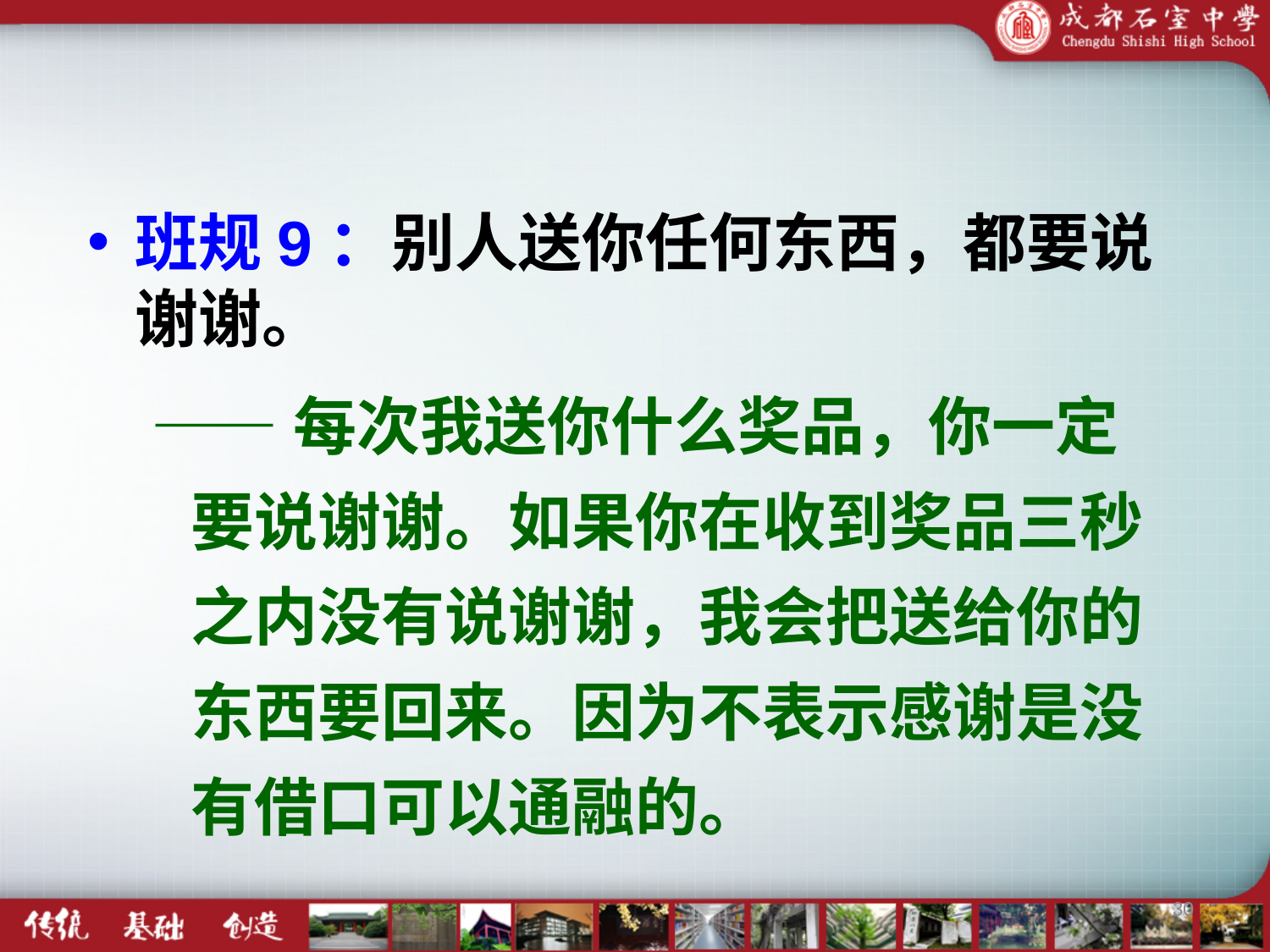

班规9：别人送你任何东西，都要说谢谢。
——每次我送你什么奖品，你一定要说谢谢。如果你在收到奖品三秒之内没有说谢谢，我会把送给你的东西要回来。因为不表示感谢是没有借口可以通融的。
30